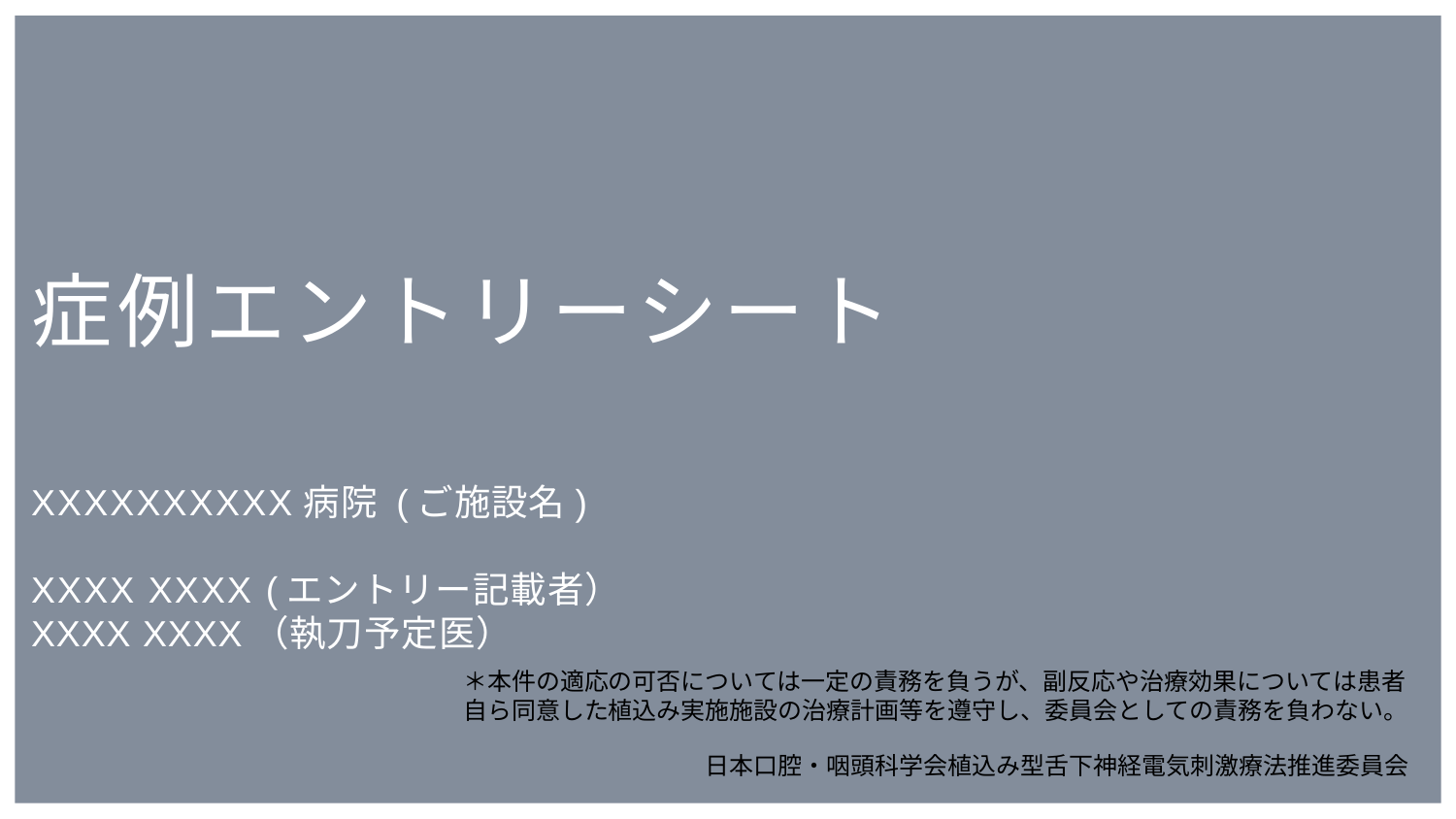

# 症例エントリーシート
XXXXXXXXXX病院 (ご施設名)

XXXX XXXX (エントリー記載者）
XXXX XXXX（執刀予定医）
＊本件の適応の可否については一定の責務を負うが、副反応や治療効果については患者自ら同意した植込み実施施設の治療計画等を遵守し、委員会としての責務を負わない。
日本口腔・咽頭科学会植込み型舌下神経電気刺激療法推進委員会